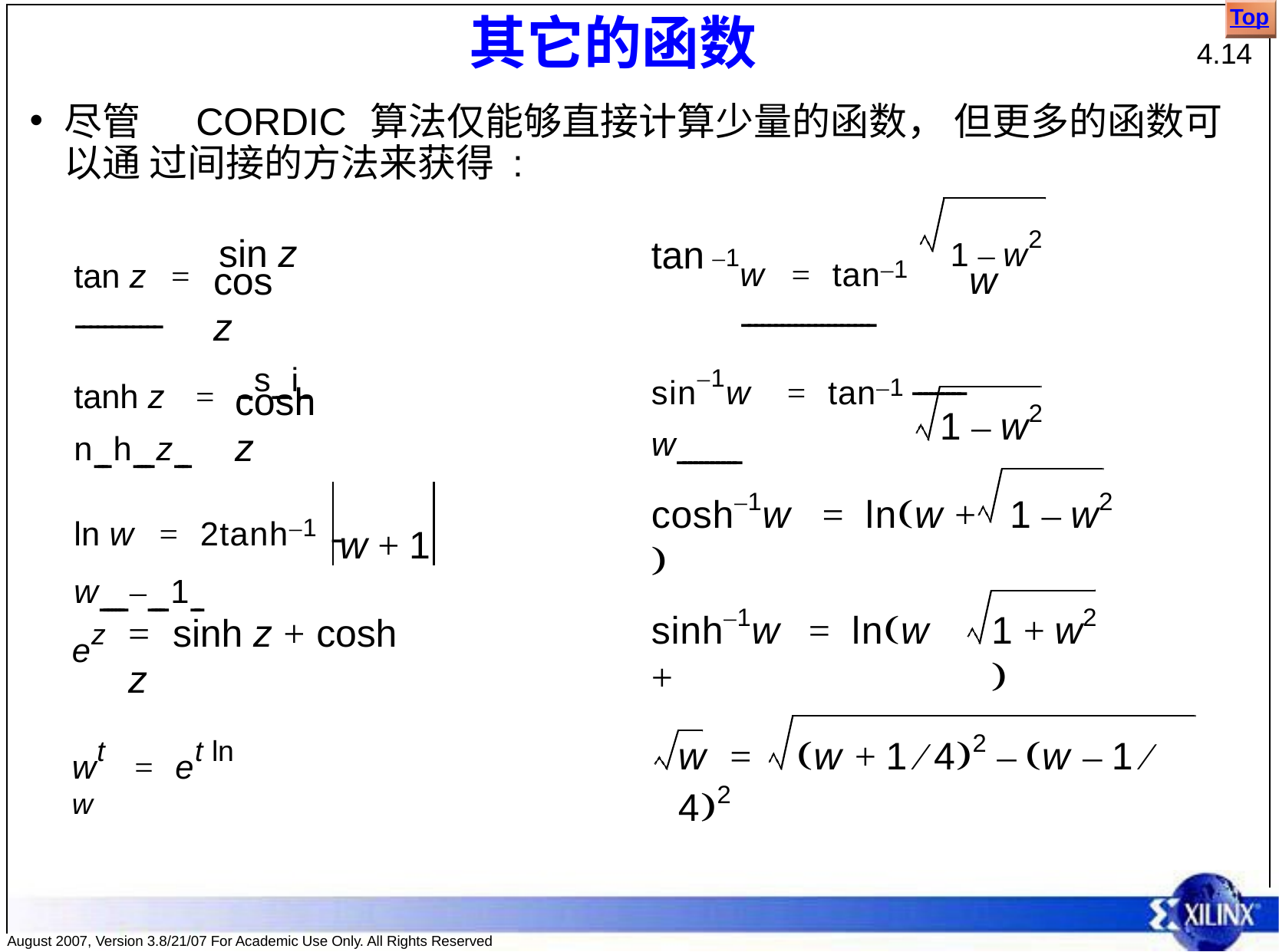

Top
# 其它的函数
4.14
尽管	CORDIC 算法仅能够直接计算少量的函数， 但更多的函数可以通 过间接的方法来获得 :

sin z	–1	1 – w2
w	=	tan–1 --------------------
tan z	=	------------
tan

w
cos z
sin–1w	=	tan–1 ---------w-----------
tanh z	=	--s---i-n---h----z---
cosh z

1 – w2
cosh–1w	=	ln(w +	1 – w2 )

ln w	=	2tanh–1 -w------–----1--

w + 1

ez

sinh–1w	=	ln(w +
1 + w2 )
=	sinh z + cosh z

wt	=	et ln w

w	=	(w + 1 ⁄ 4)2 – (w – 1 ⁄ 4)2

August 2007, Version 3.8/21/07 For Academic Use Only. All Rights Reserved